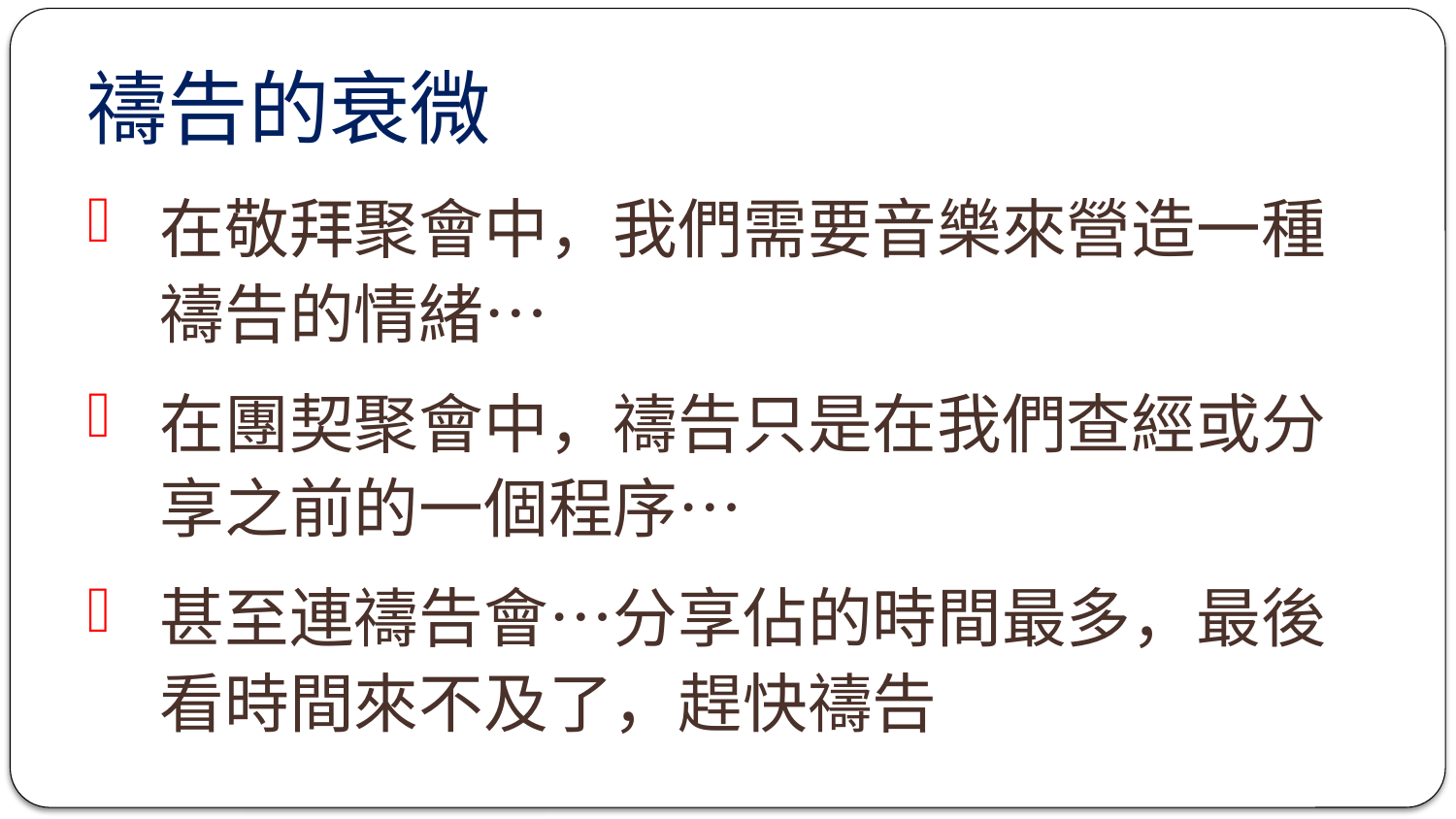

# 禱告的衰微
在敬拜聚會中，我們需要音樂來營造一種禱告的情緒…
在團契聚會中，禱告只是在我們查經或分享之前的一個程序…
甚至連禱告會…分享佔的時間最多，最後看時間來不及了，趕快禱告